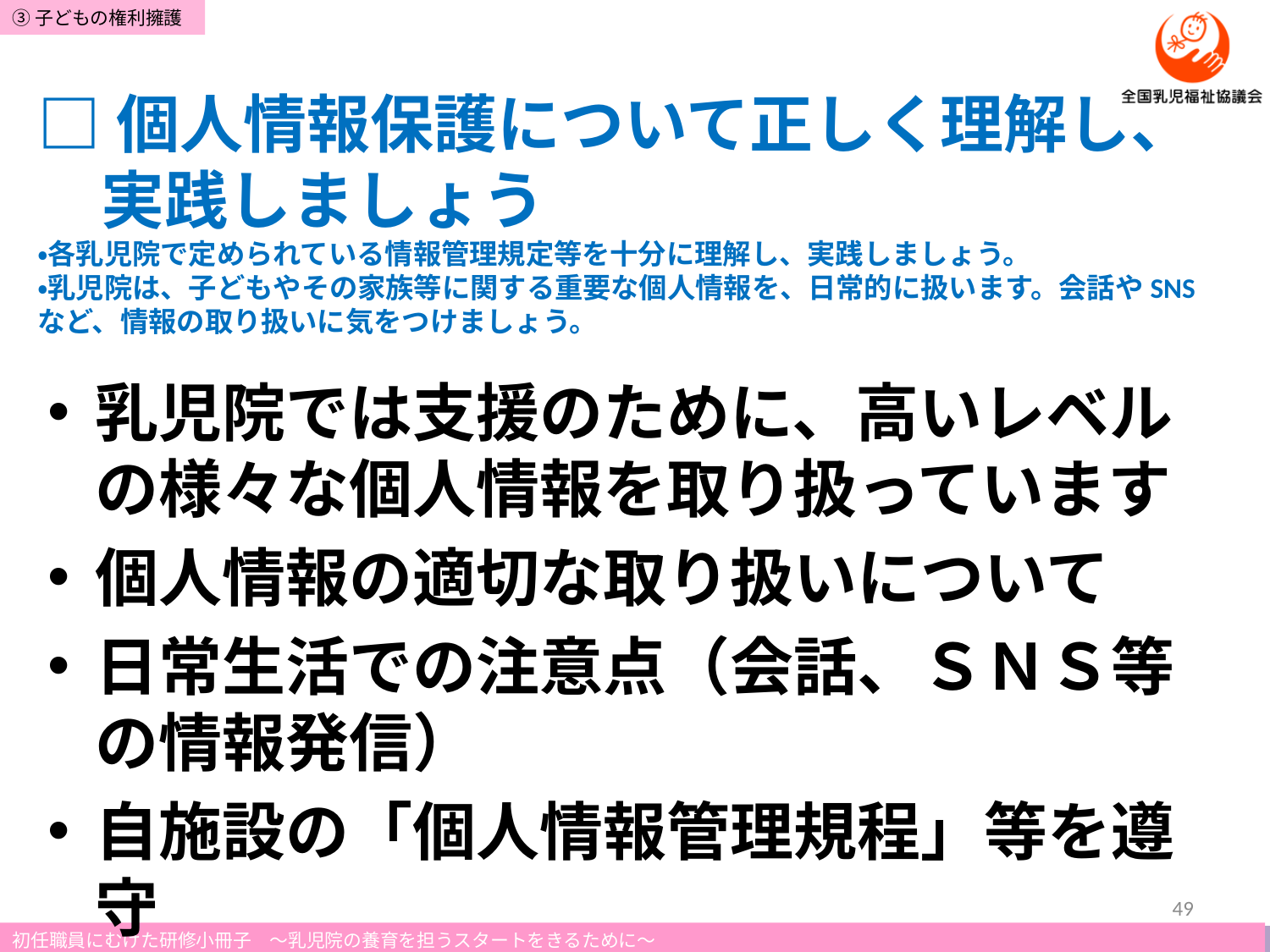

# □個人情報保護について正しく理解し、 　実践しましょう ・各乳児院で定められている情報管理規定等を十分に理解し、実践しましょう。 ・乳児院は、子どもやその家族等に関する重要な個人情報を、日常的に扱います。会話やSNSなど、情報の取り扱いに気をつけましょう。
乳児院では支援のために、高いレベルの様々な個人情報を取り扱っています
個人情報の適切な取り扱いについて
日常生活での注意点（会話、ＳＮＳ等の情報発信）
自施設の「個人情報管理規程」等を遵守
49